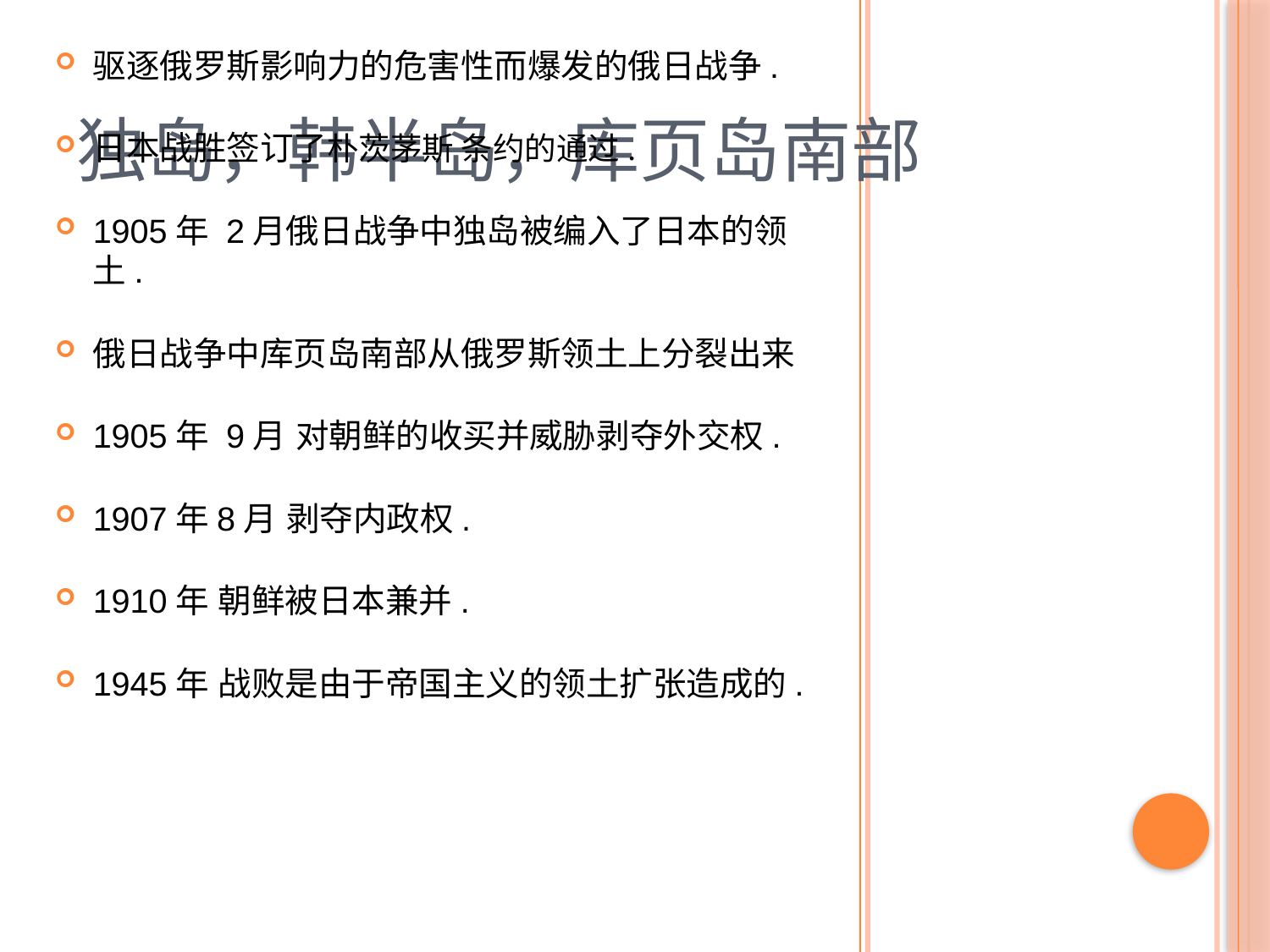

驱逐俄罗斯影响力的危害性而爆发的俄日战争.

日本战胜签订了朴茨茅斯 条约的通过.

1905年 2月俄日战争中独岛被编入了日本的领土.

俄日战争中库页岛南部从俄罗斯领土上分裂出来

1905年 9月 对朝鲜的收买并威胁剥夺外交权.

1907年8月 剥夺内政权.

1910年 朝鲜被日本兼并.

1945年 战败是由于帝国主义的领土扩张造成的.
# 独岛，韩半岛，库页岛南部